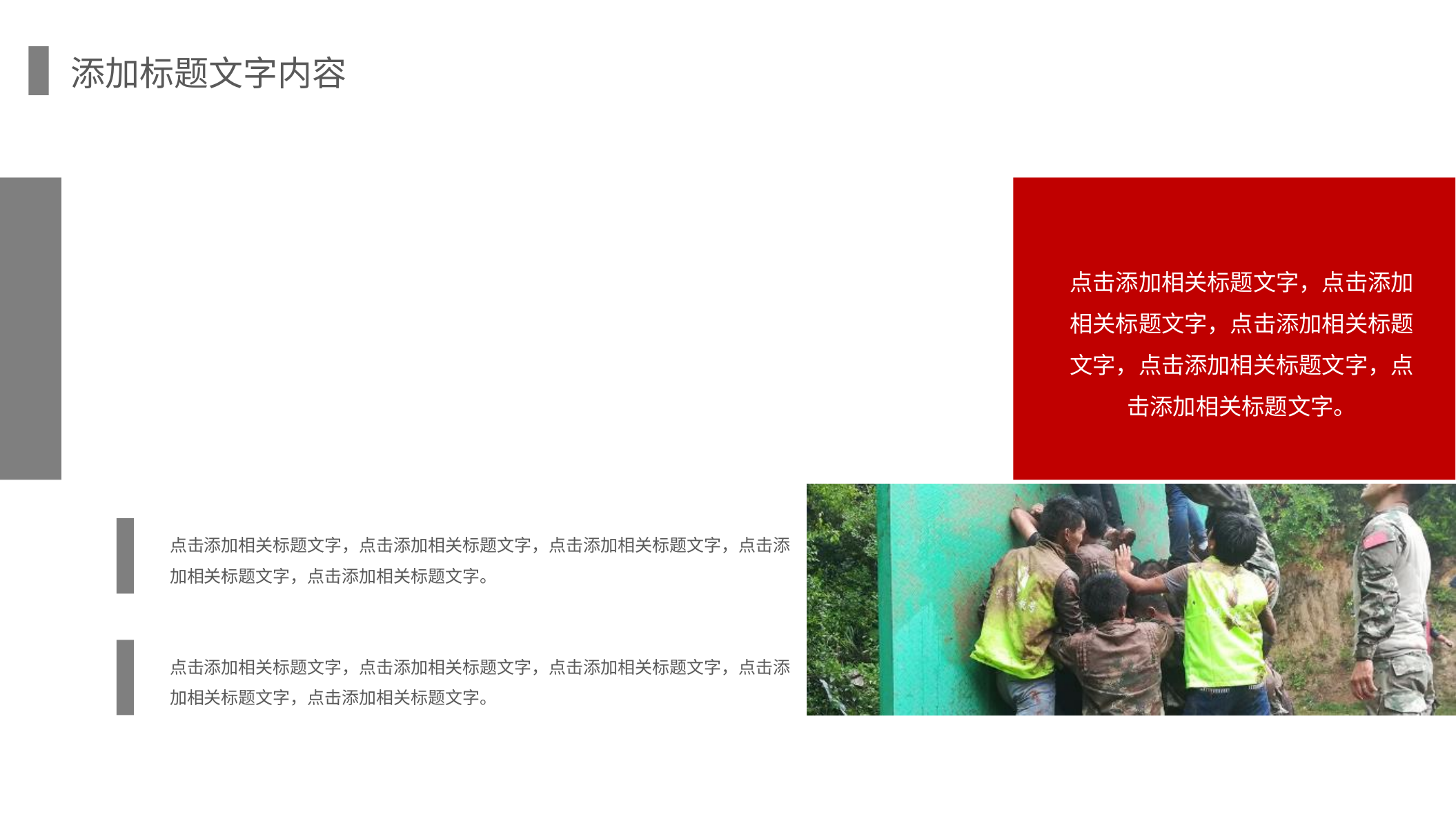

添加标题文字内容

点击添加相关标题文字，点击添加相关标题文字，点击添加相关标题文字，点击添加相关标题文字，点击添加相关标题文字。

点击添加相关标题文字，点击添加相关标题文字，点击添加相关标题文字，点击添加相关标题文字，点击添加相关标题文字。

点击添加相关标题文字，点击添加相关标题文字，点击添加相关标题文字，点击添加相关标题文字，点击添加相关标题文字。